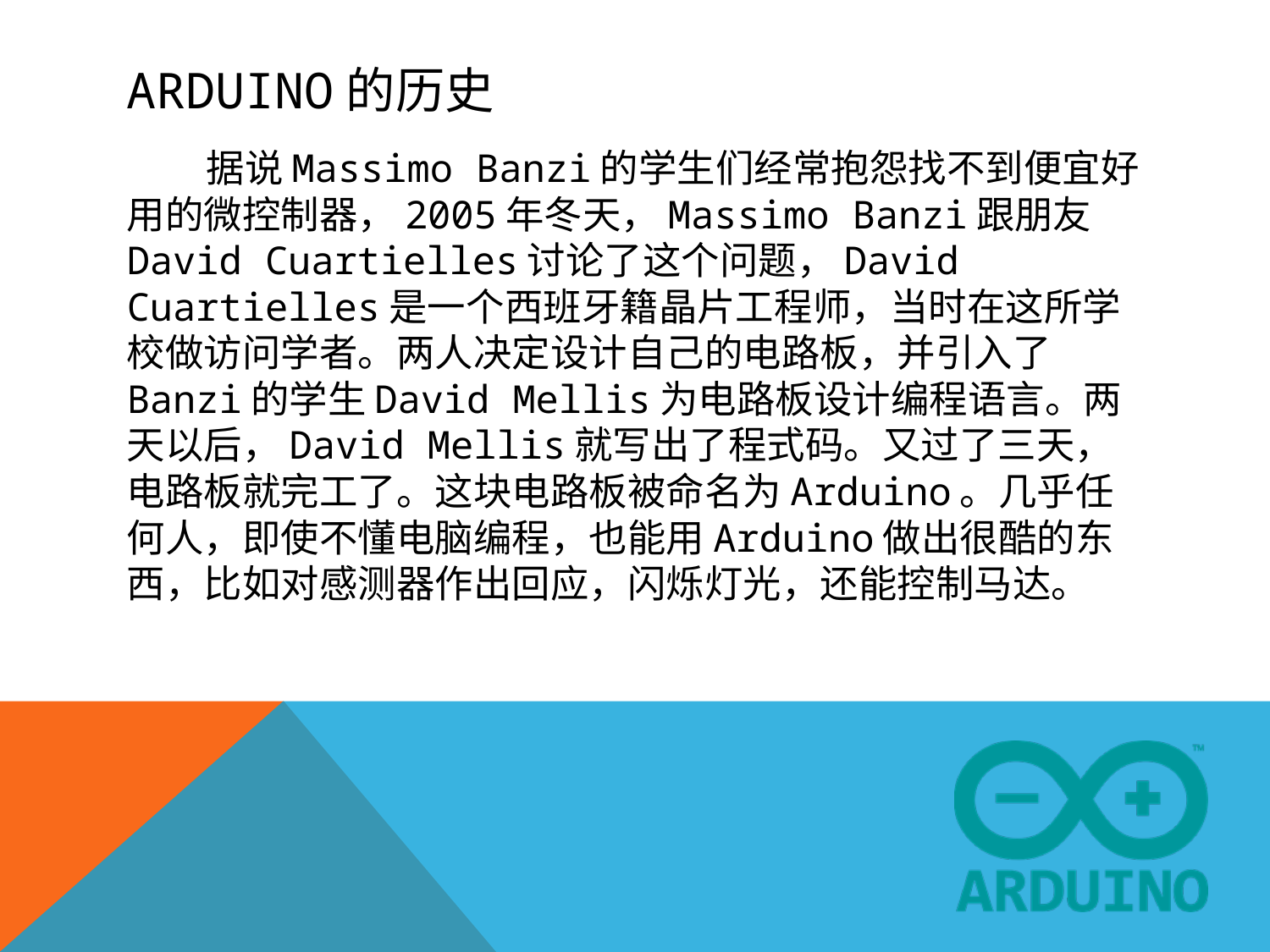

# Arduino的历史
 据说Massimo Banzi的学生们经常抱怨找不到便宜好用的微控制器，2005年冬天，Massimo Banzi跟朋友David Cuartielles讨论了这个问题，David Cuartielles是一个西班牙籍晶片工程师，当时在这所学校做访问学者。两人决定设计自己的电路板，并引入了Banzi的学生David Mellis为电路板设计编程语言。两天以后，David Mellis就写出了程式码。又过了三天，电路板就完工了。这块电路板被命名为Arduino。几乎任何人，即使不懂电脑编程，也能用Arduino做出很酷的东西，比如对感测器作出回应，闪烁灯光，还能控制马达。